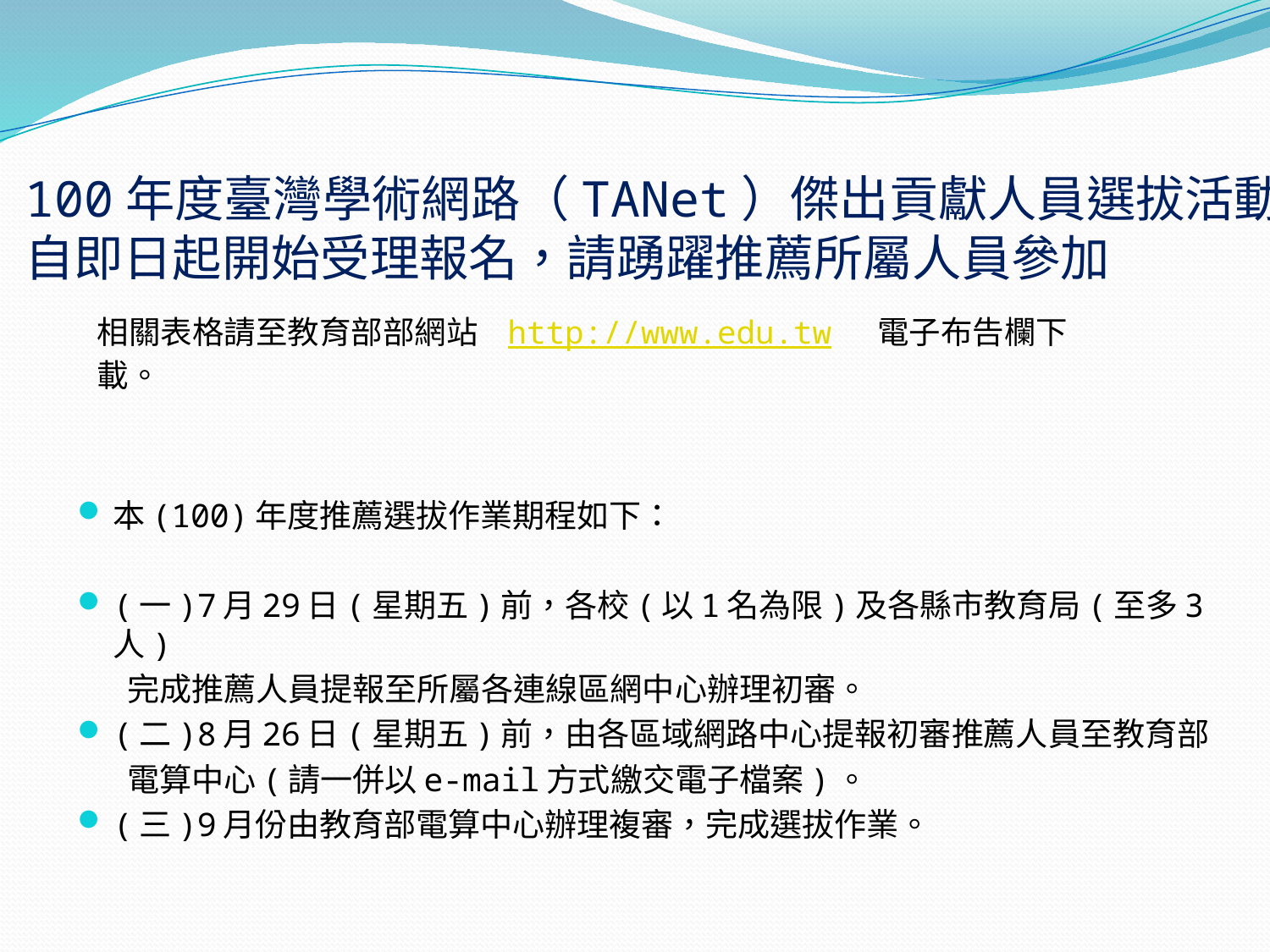

# 100年度臺灣學術網路（TANet）傑出貢獻人員選拔活動，自即日起開始受理報名，請踴躍推薦所屬人員參加
相關表格請至教育部部網站   http://www.edu.tw  電子布告欄下載。

本(100)年度推薦選拔作業期程如下：

(一)7月29日(星期五)前，各校(以1名為限)及各縣市教育局(至多3人)
      完成推薦人員提報至所屬各連線區網中心辦理初審。
(二)8月26日(星期五)前，由各區域網路中心提報初審推薦人員至教育部
      電算中心(請一併以e-mail方式繳交電子檔案)。
(三)9月份由教育部電算中心辦理複審，完成選拔作業。